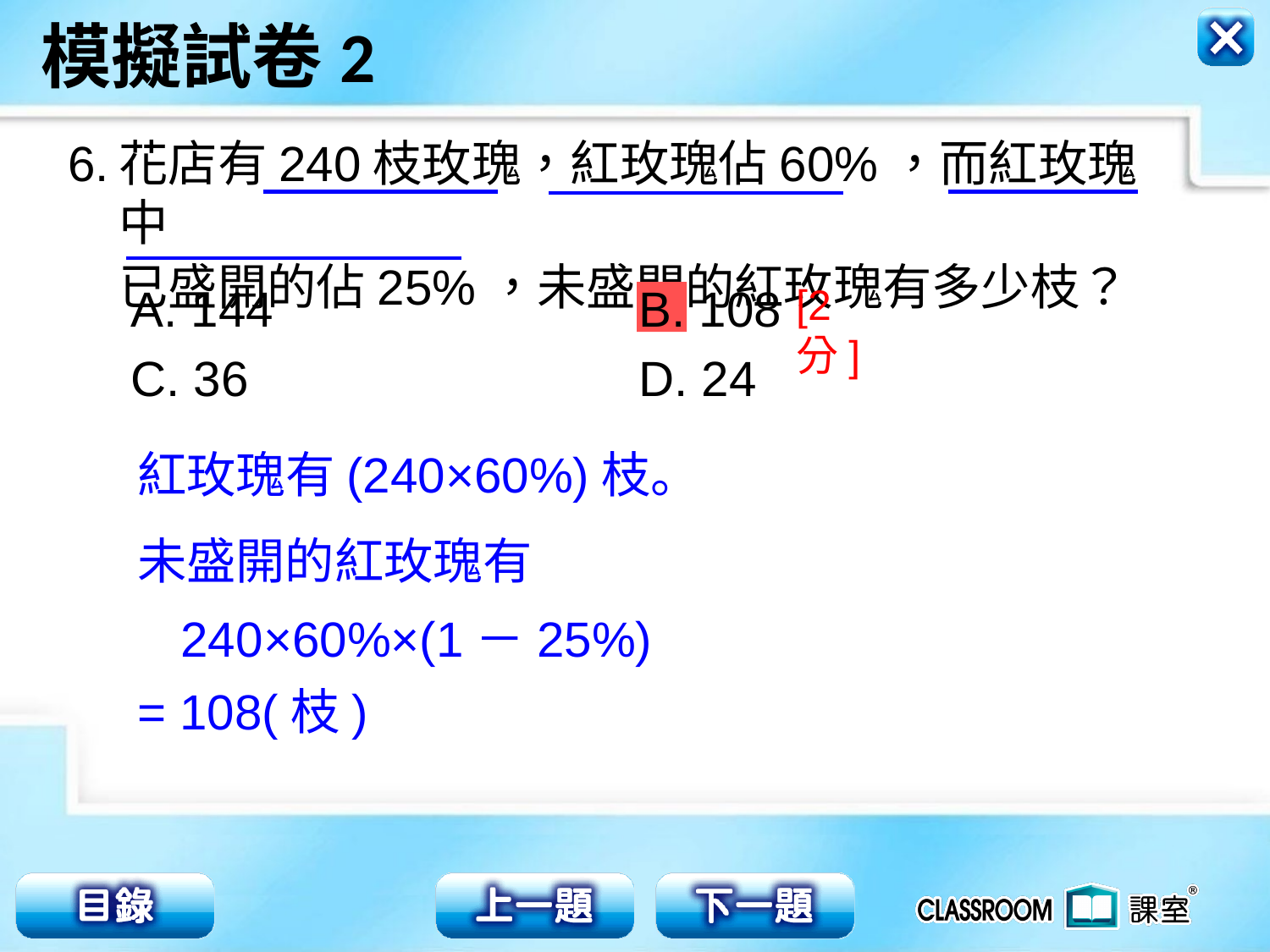

6.
花店有240枝玫瑰，紅玫瑰佔60%，而紅玫瑰中
已盛開的佔25%，未盛開的紅玫瑰有多少枝？
A. 144			B. 108
C. 36				D. 24
[2分]

紅玫瑰有(240×60%)枝。
未盛開的紅玫瑰有
240×60%×(1－25%)
= 108(枝)